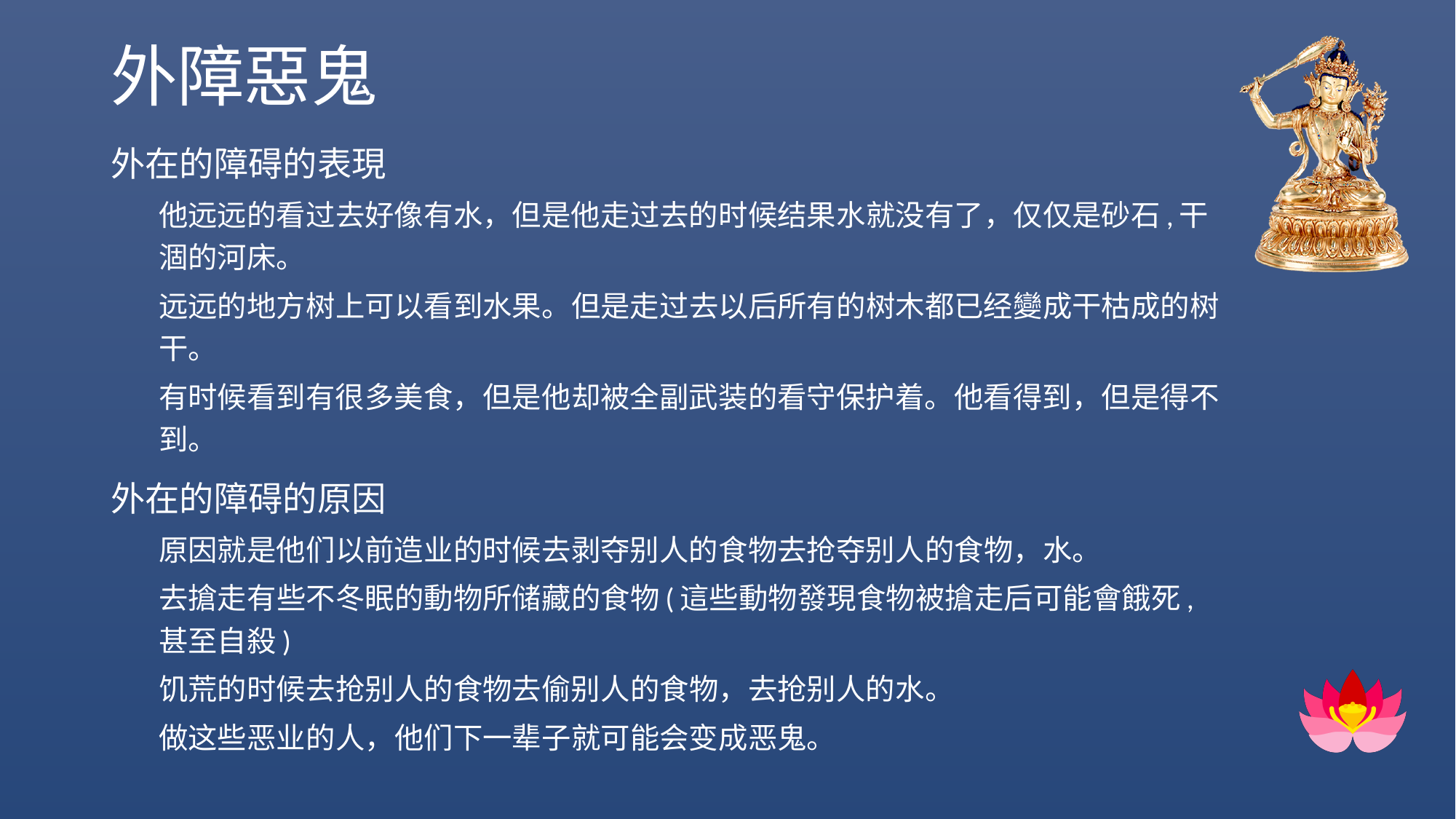

# 外障惡鬼
外在的障碍的表現
他远远的看过去好像有水，但是他走过去的时候结果水就没有了，仅仅是砂石,干涸的河床。
远远的地方树上可以看到水果。但是走过去以后所有的树木都已经變成干枯成的树干。
有时候看到有很多美食，但是他却被全副武装的看守保护着。他看得到，但是得不到。
外在的障碍的原因
原因就是他们以前造业的时候去剥夺别人的食物去抢夺别人的食物，水。
去搶走有些不冬眠的動物所储藏的食物(這些動物發現食物被搶走后可能會餓死,甚至自殺)
饥荒的时候去抢别人的食物去偷别人的食物，去抢别人的水。
做这些恶业的人，他们下一辈子就可能会变成恶鬼。